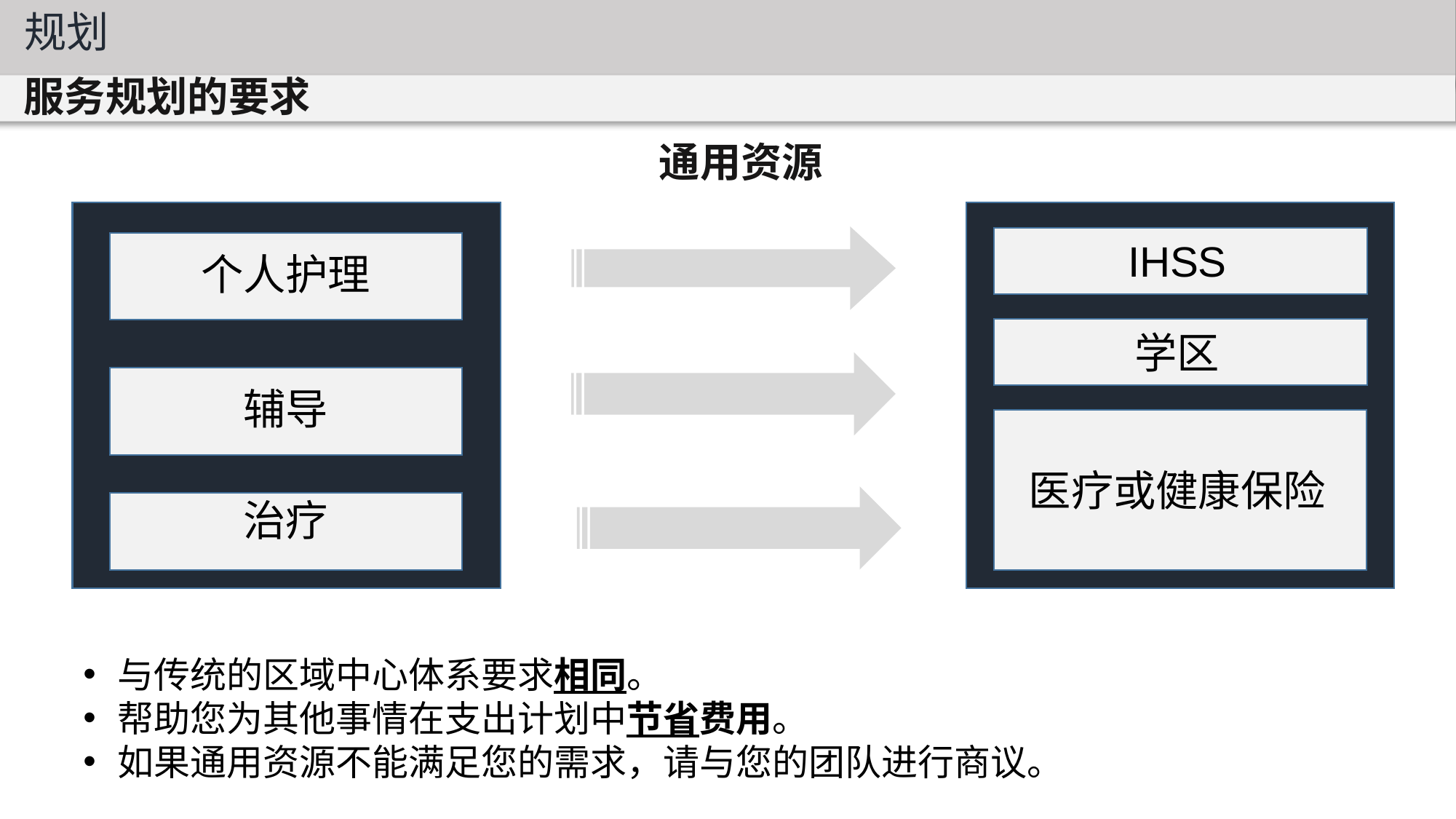

规划
服务规划的要求
通用资源

IHSS

学区

医疗或健康保险
个人护理

辅导

治疗

与传统的区域中心体系要求相同。
帮助您为其他事情在支出计划中节省费用。
如果通用资源不能满足您的需求，请与您的团队进行商议。